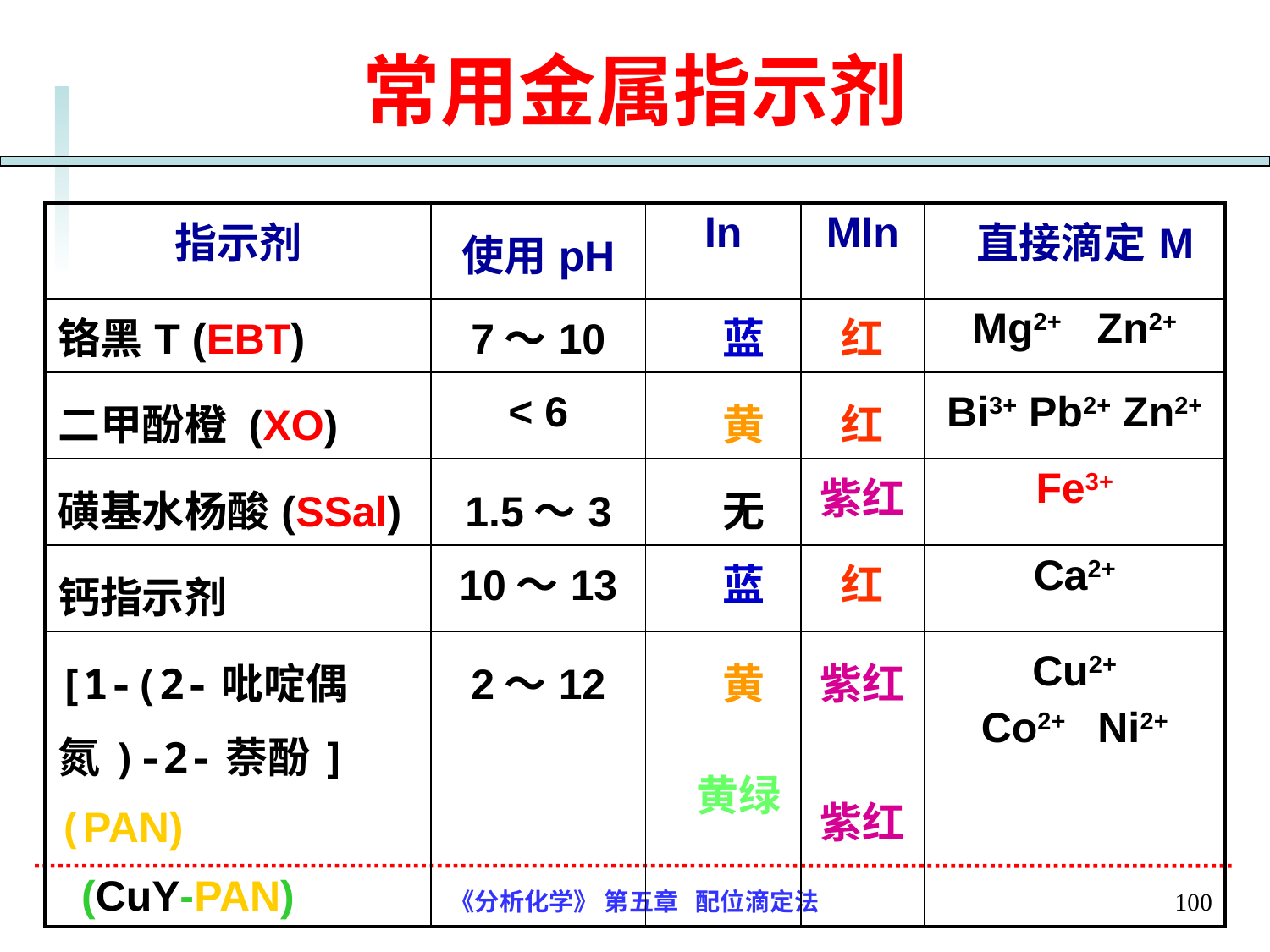

# 常用金属指示剂
| 指示剂 | 使用pH | In | MIn | 直接滴定M |
| --- | --- | --- | --- | --- |
| 铬黑T (EBT) | 7～10 | 蓝 | 红 | Mg2+ Zn2+ |
| 二甲酚橙 (XO) | < 6 | 黄 | 红 | Bi3+ Pb2+ Zn2+ |
| 磺基水杨酸(SSal) | 1.5～3 | 无 | 紫红 | Fe3+ |
| 钙指示剂 | 10～13 | 蓝 | 红 | Ca2+ |
| [1-(2-吡啶偶氮)-2-萘酚] (PAN) (CuY-PAN) | 2～12 | 黄 黄绿 | 紫红 紫红 | Cu2+ Co2+ Ni2+ |
《分析化学》 第五章   配位滴定法
100